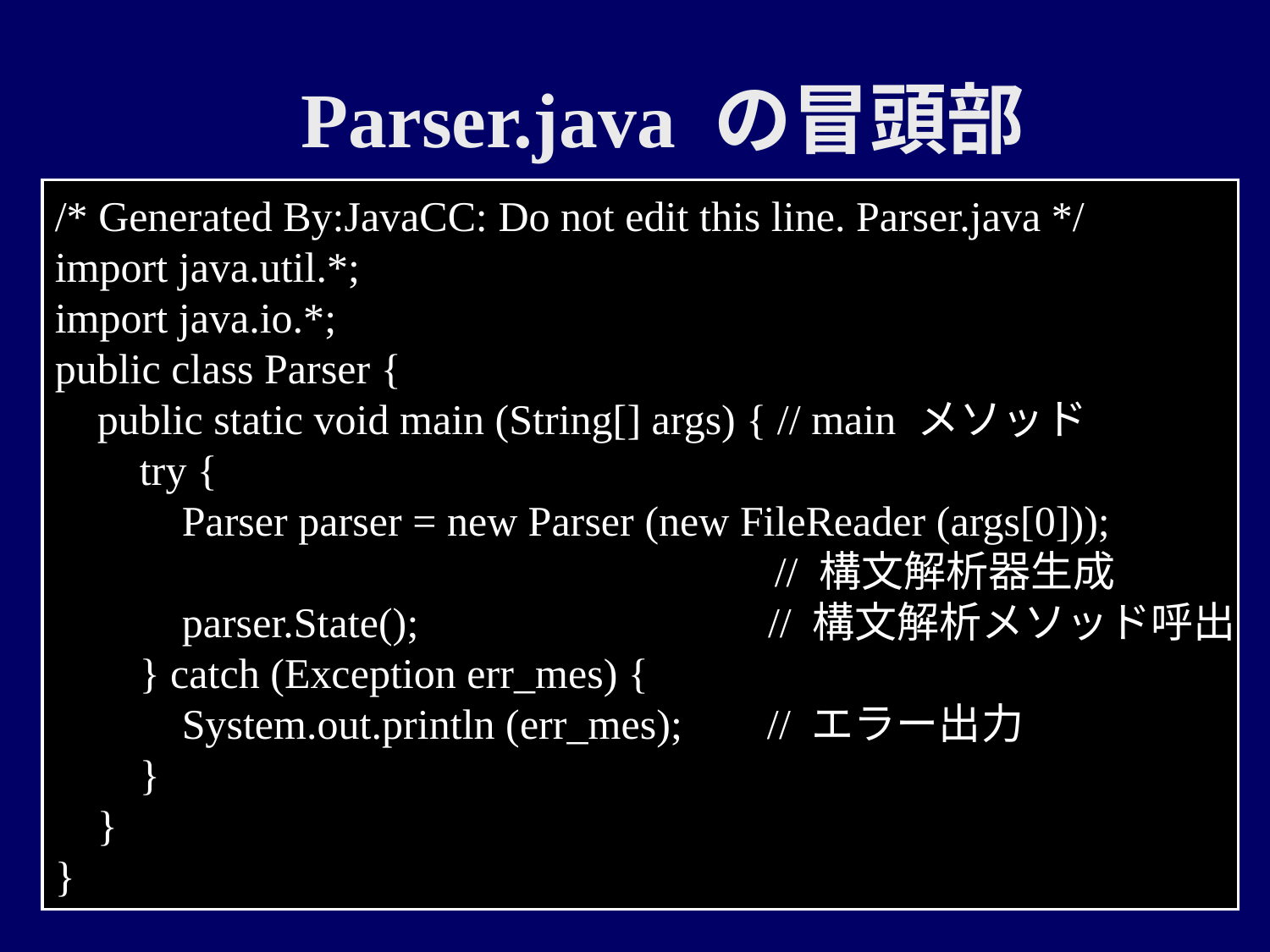

# Parser.java の冒頭部
/* Generated By:JavaCC: Do not edit this line. Parser.java */
import java.util.*;
import java.io.*;
public class Parser {
    public static void main (String[] args) { // main メソッド
        try {
            Parser parser = new Parser (new FileReader (args[0]));
                                                                    // 構文解析器生成
            parser.State();                                 // 構文解析メソッド呼出
        } catch (Exception err_mes) {
            System.out.println (err_mes);        // エラー出力
        }
    }
}